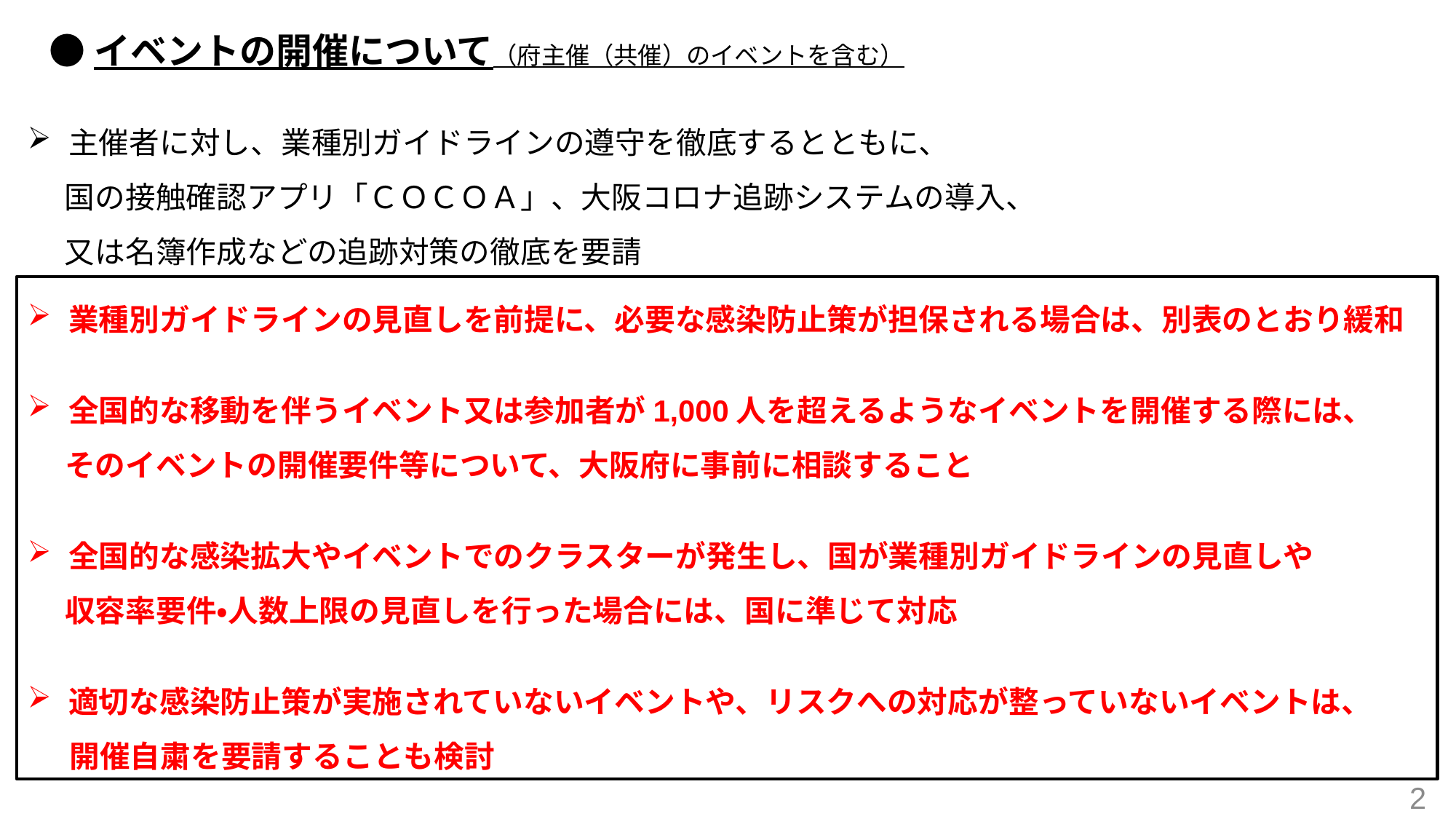

●イベントの開催について（府主催（共催）のイベントを含む）
主催者に対し、業種別ガイドラインの遵守を徹底するとともに、
　 国の接触確認アプリ「ＣＯＣＯＡ」、大阪コロナ追跡システムの導入、
　 又は名簿作成などの追跡対策の徹底を要請
業種別ガイドラインの見直しを前提に、必要な感染防止策が担保される場合は、別表のとおり緩和

全国的な移動を伴うイベント又は参加者が1,000人を超えるようなイベントを開催する際には、
　 そのイベントの開催要件等について、大阪府に事前に相談すること

全国的な感染拡大やイベントでのクラスターが発生し、国が業種別ガイドラインの見直しや
　 収容率要件・人数上限の見直しを行った場合には、国に準じて対応

適切な感染防止策が実施されていないイベントや、リスクへの対応が整っていないイベントは、
     開催自粛を要請することも検討
2